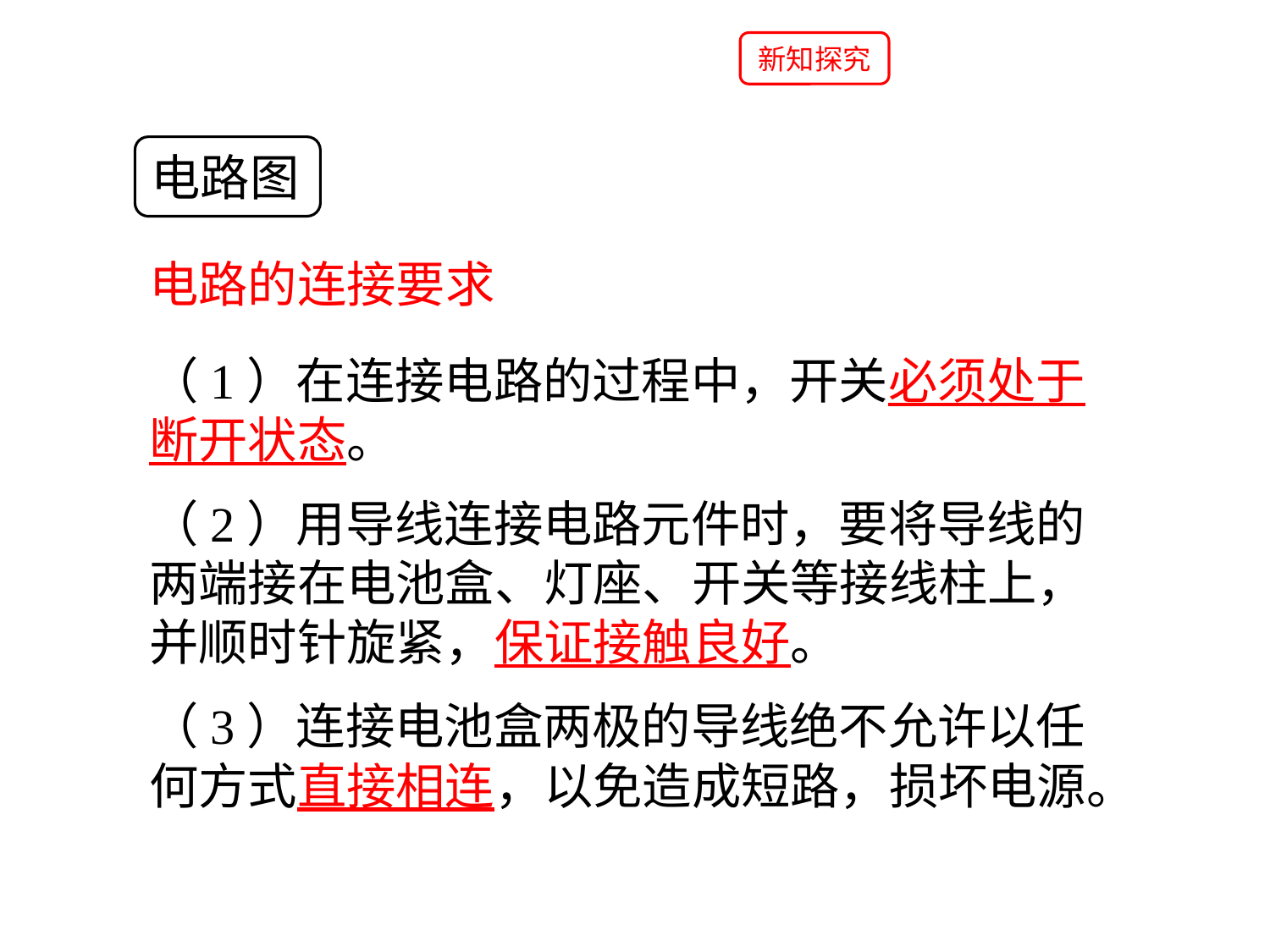

新知探究
电路图
电路的连接要求
（1）在连接电路的过程中，开关必须处于断开状态。
（2）用导线连接电路元件时，要将导线的两端接在电池盒、灯座、开关等接线柱上，并顺时针旋紧，保证接触良好。
（3）连接电池盒两极的导线绝不允许以任何方式直接相连，以免造成短路，损坏电源。